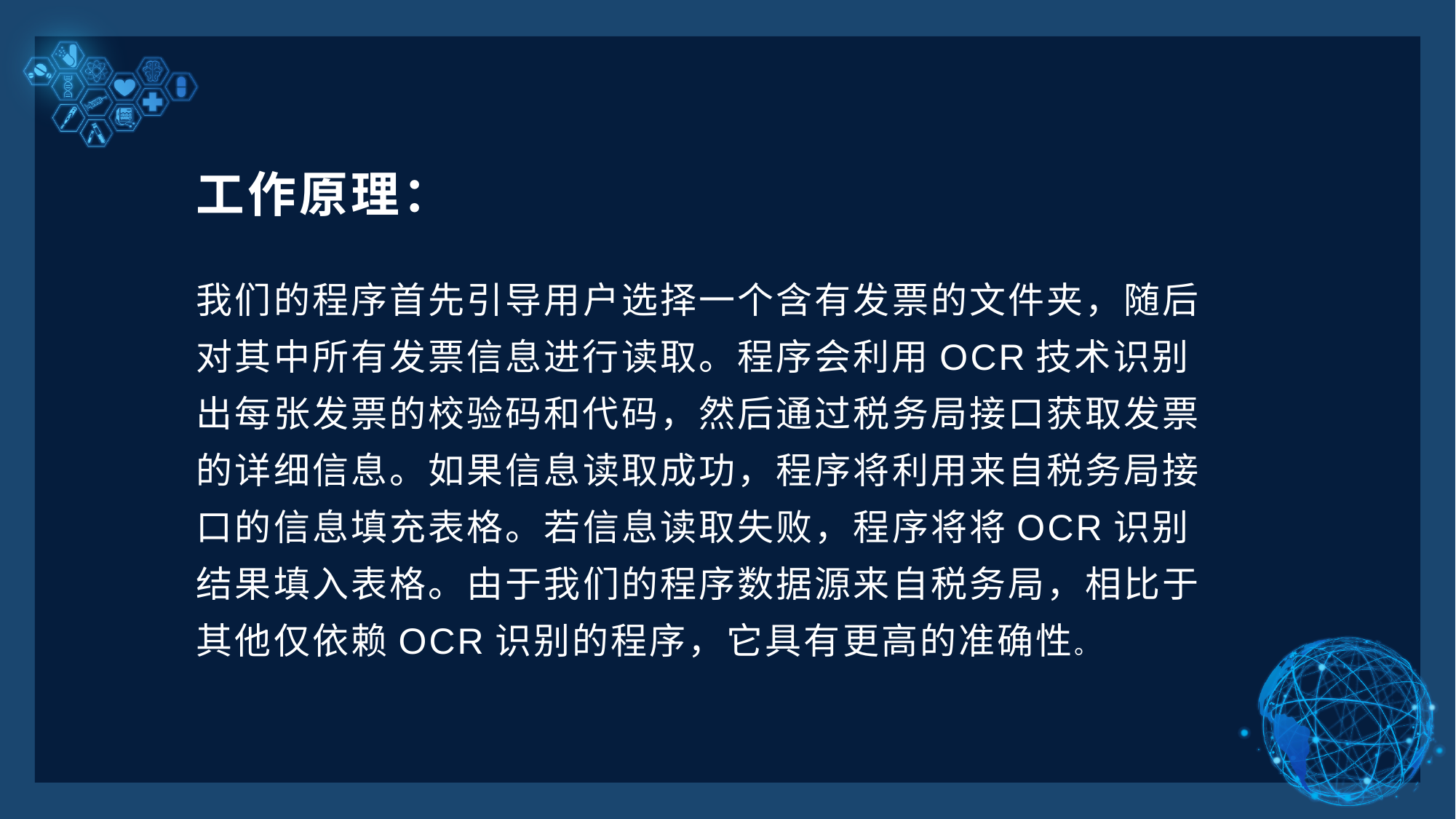

# 工作原理：
我们的程序首先引导用户选择一个含有发票的文件夹，随后对其中所有发票信息进行读取。程序会利用OCR技术识别出每张发票的校验码和代码，然后通过税务局接口获取发票的详细信息。如果信息读取成功，程序将利用来自税务局接口的信息填充表格。若信息读取失败，程序将将OCR识别结果填入表格。由于我们的程序数据源来自税务局，相比于其他仅依赖OCR识别的程序，它具有更高的准确性。